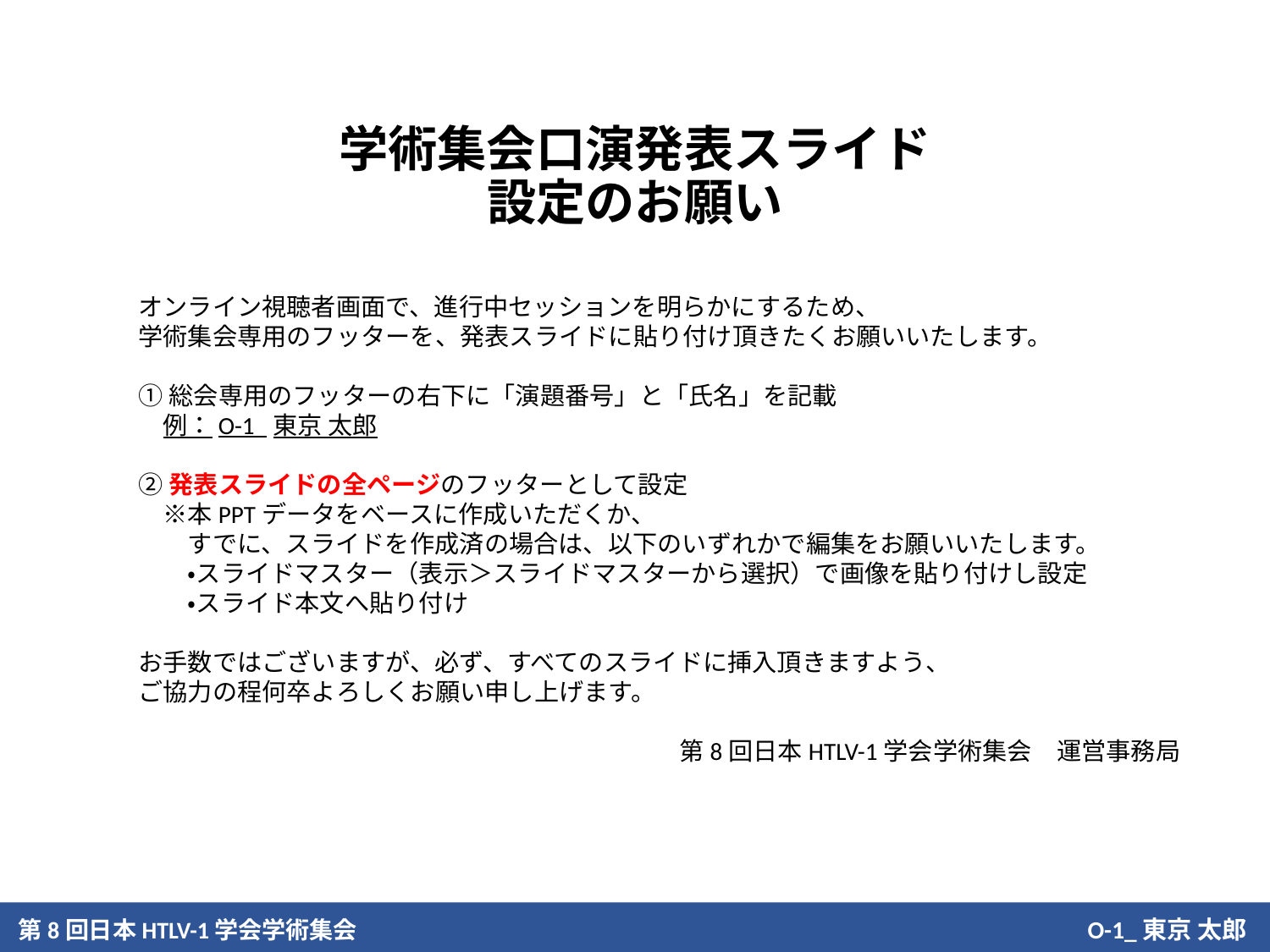

# 学術集会口演発表スライド 設定のお願い
オンライン視聴者画面で、進行中セッションを明らかにするため、
学術集会専用のフッターを、発表スライドに貼り付け頂きたくお願いいたします。
①総会専用のフッターの右下に「演題番号」と「氏名」を記載
　例：O-1_東京 太郎

②発表スライドの全ページのフッターとして設定
　※本PPTデータをベースに作成いただくか、
　　すでに、スライドを作成済の場合は、以下のいずれかで編集をお願いいたします。
　　・スライドマスター（表示＞スライドマスターから選択）で画像を貼り付けし設定
　　・スライド本文へ貼り付け

お手数ではございますが、必ず、すべてのスライドに挿入頂きますよう、
ご協力の程何卒よろしくお願い申し上げます。

第8回日本HTLV-1学会学術集会　運営事務局
O-1　熊本 太郎
O-1_東京 太郎